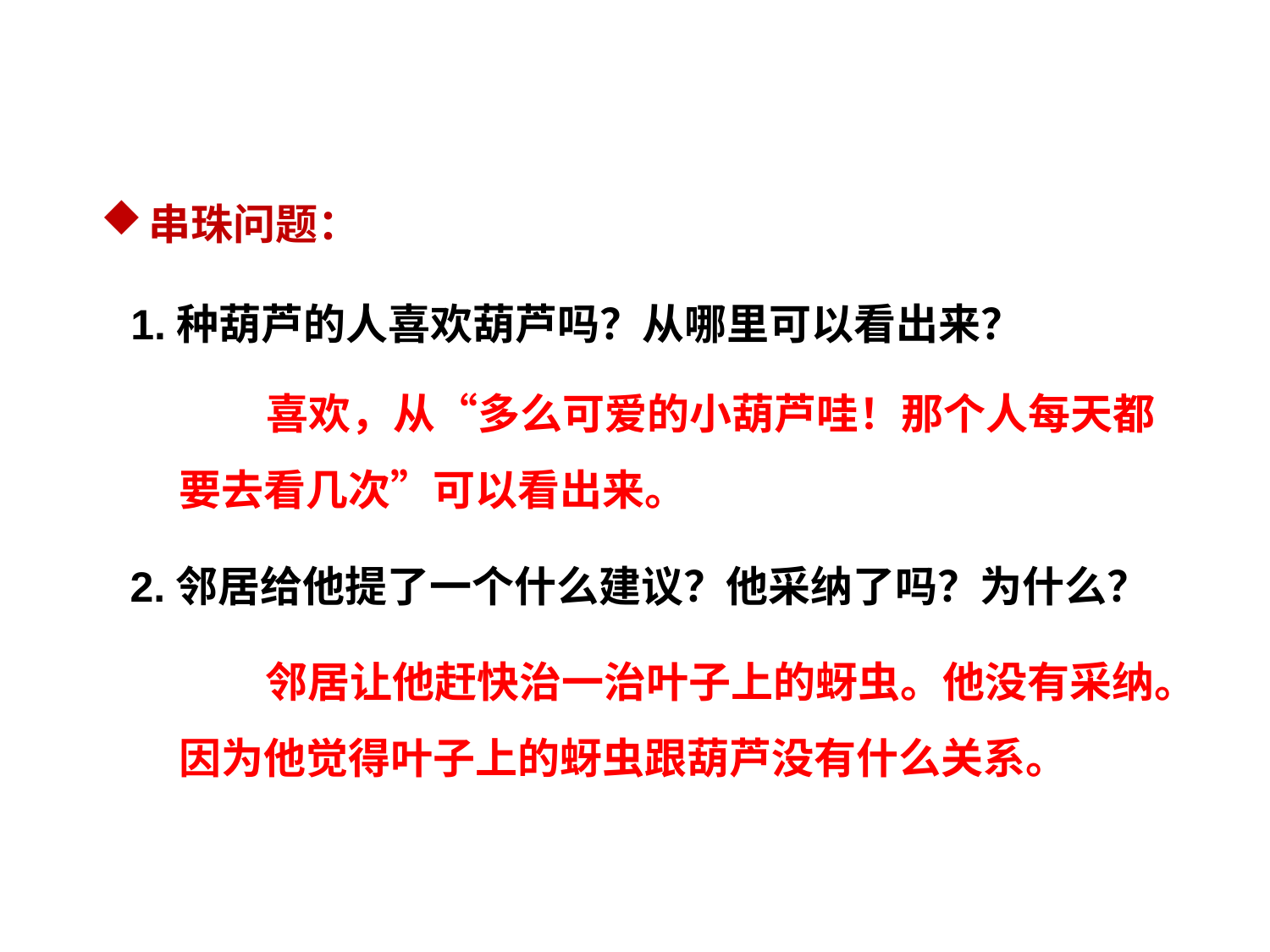

串珠问题：
1.种葫芦的人喜欢葫芦吗？从哪里可以看出来？
喜欢，从“多么可爱的小葫芦哇！那个人每天都要去看几次”可以看出来。
2.邻居给他提了一个什么建议？他采纳了吗？为什么？
邻居让他赶快治一治叶子上的蚜虫。他没有采纳。因为他觉得叶子上的蚜虫跟葫芦没有什么关系。